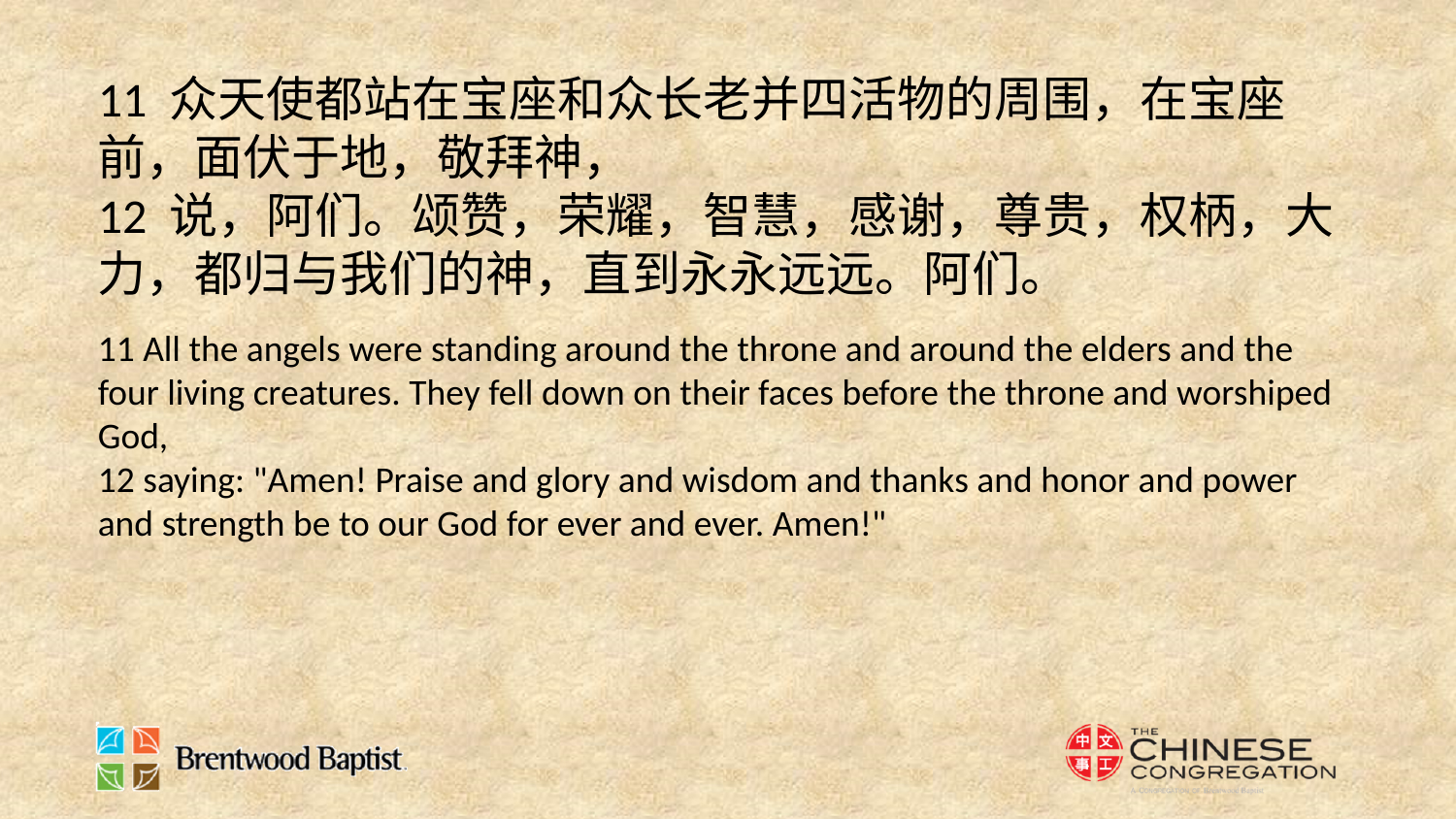

11 众天使都站在宝座和众长老并四活物的周围，在宝座前，面伏于地，敬拜神，
12 说，阿们。颂赞，荣耀，智慧，感谢，尊贵，权柄，大力，都归与我们的神，直到永永远远。阿们。

11 All the angels were standing around the throne and around the elders and the four living creatures. They fell down on their faces before the throne and worshiped God,
12 saying: "Amen! Praise and glory and wisdom and thanks and honor and power and strength be to our God for ever and ever. Amen!"